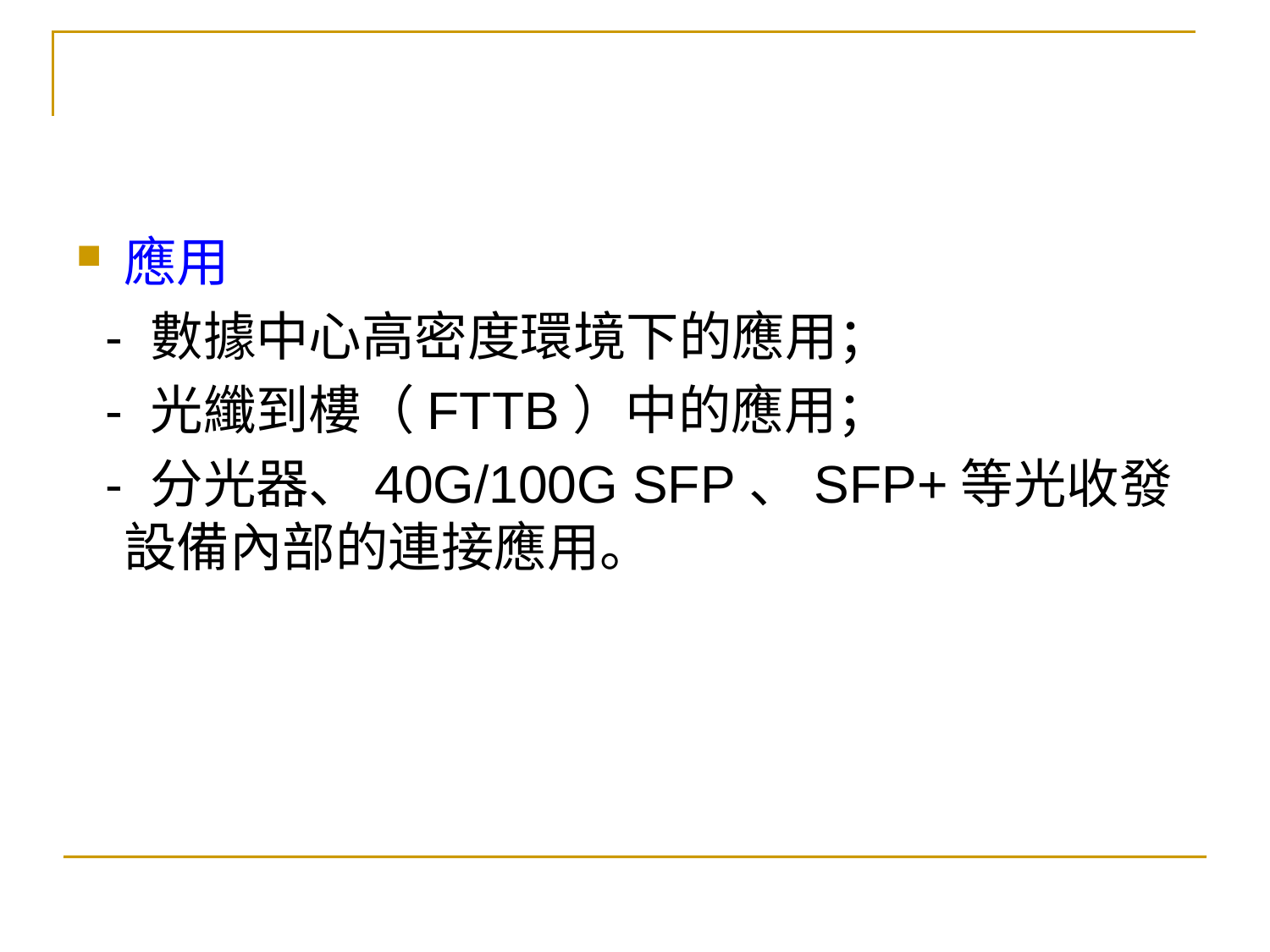

應用
  - 數據中心高密度環境下的應用；
  - 光纖到樓（FTTB）中的應用；
  - 分光器、40G/100G SFP、SFP+等光收發設備內部的連接應用。